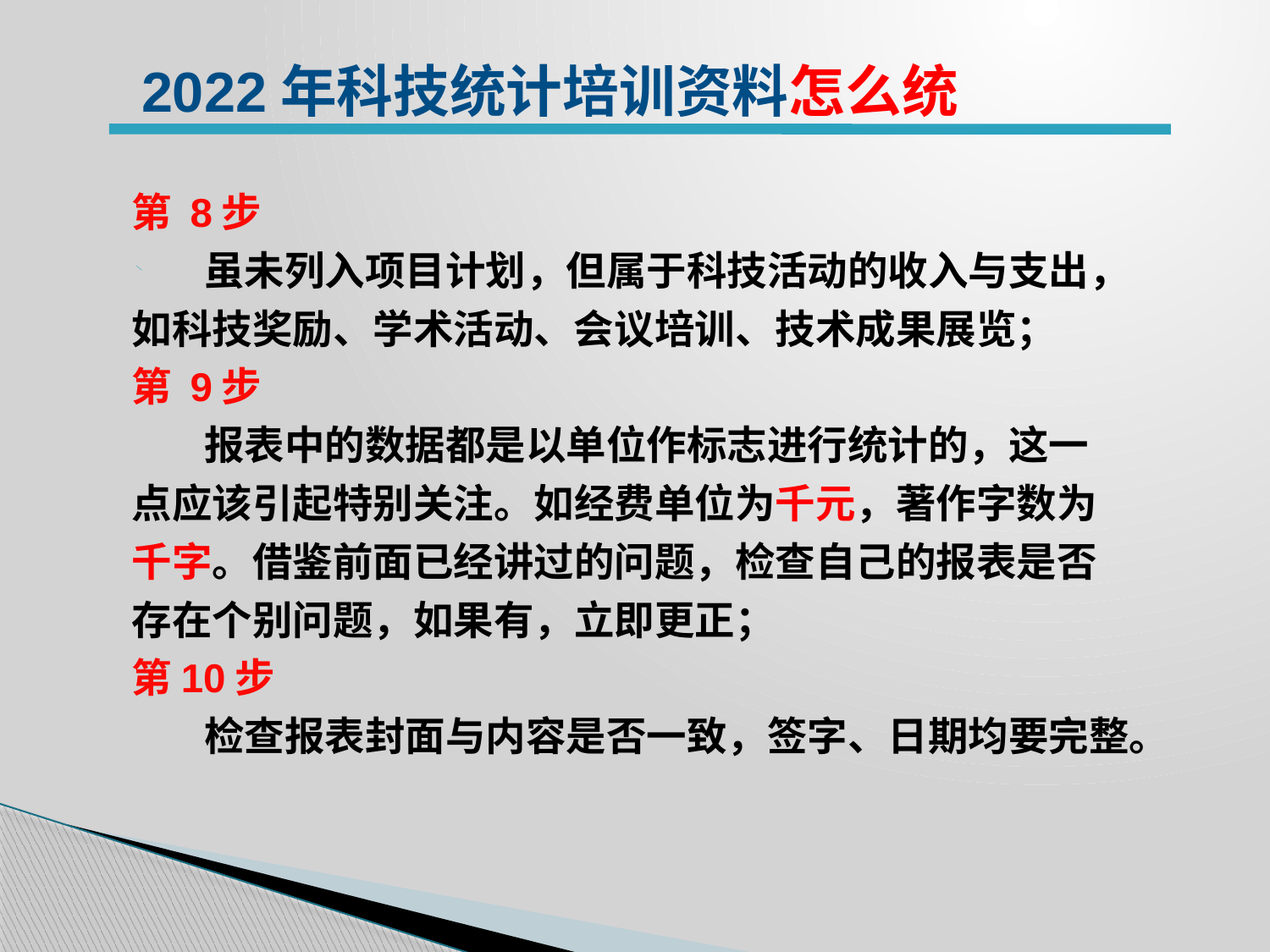

2022年科技统计培训资料怎么统
第 8步
       虽未列入项目计划，但属于科技活动的收入与支出，
如科技奖励、学术活动、会议培训、技术成果展览；
第 9步
       报表中的数据都是以单位作标志进行统计的，这一
点应该引起特别关注。如经费单位为千元，著作字数为
千字。借鉴前面已经讲过的问题，检查自己的报表是否
存在个别问题，如果有，立即更正；
第10步
       检查报表封面与内容是否一致，签字、日期均要完整。